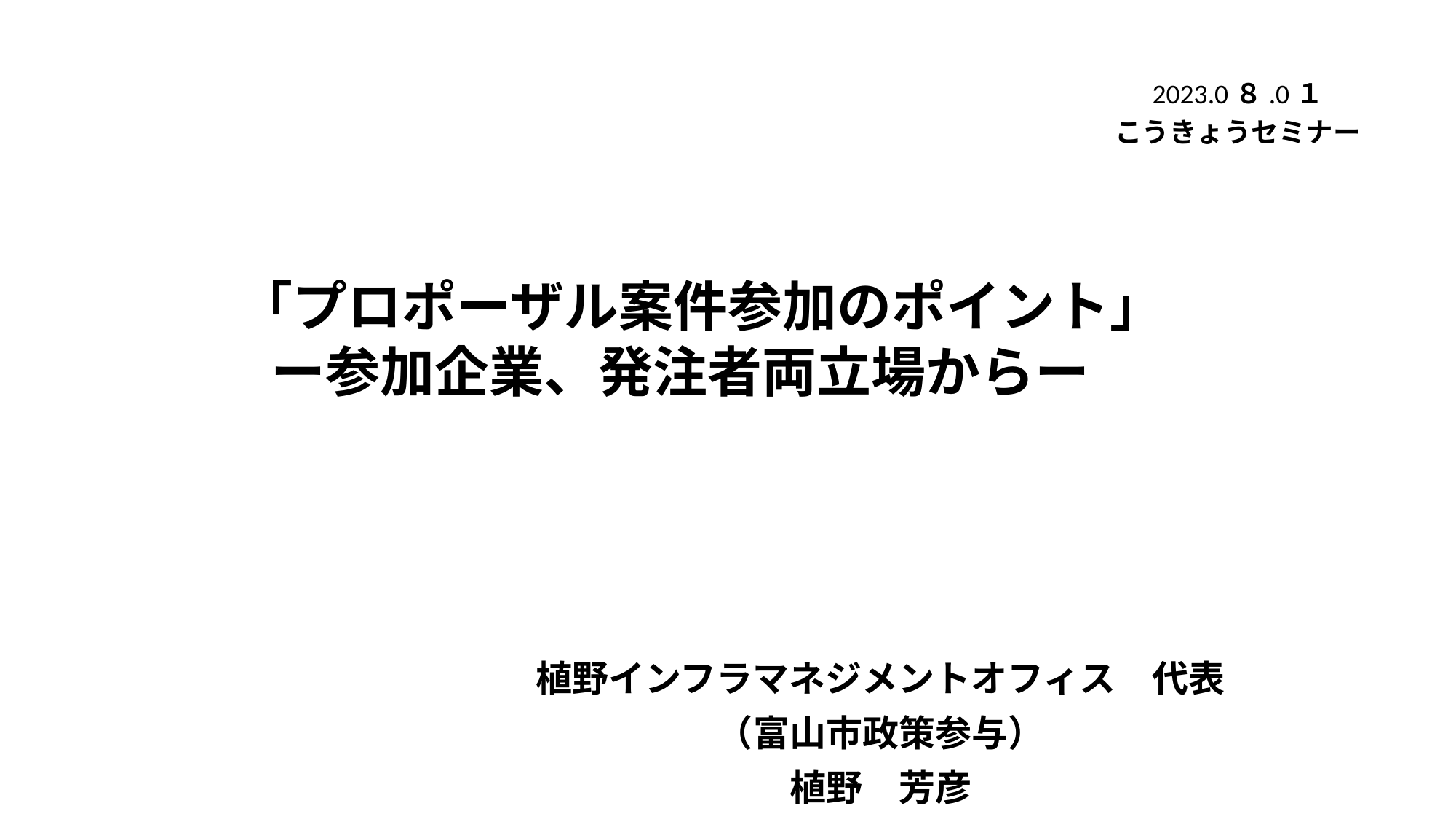

2023.0８.0１
こうきょうセミナー
「プロポーザル案件参加のポイント」
ー参加企業、発注者両立場からー
#
植野インフラマネジメントオフィス　代表
（富山市政策参与）
植野　芳彦